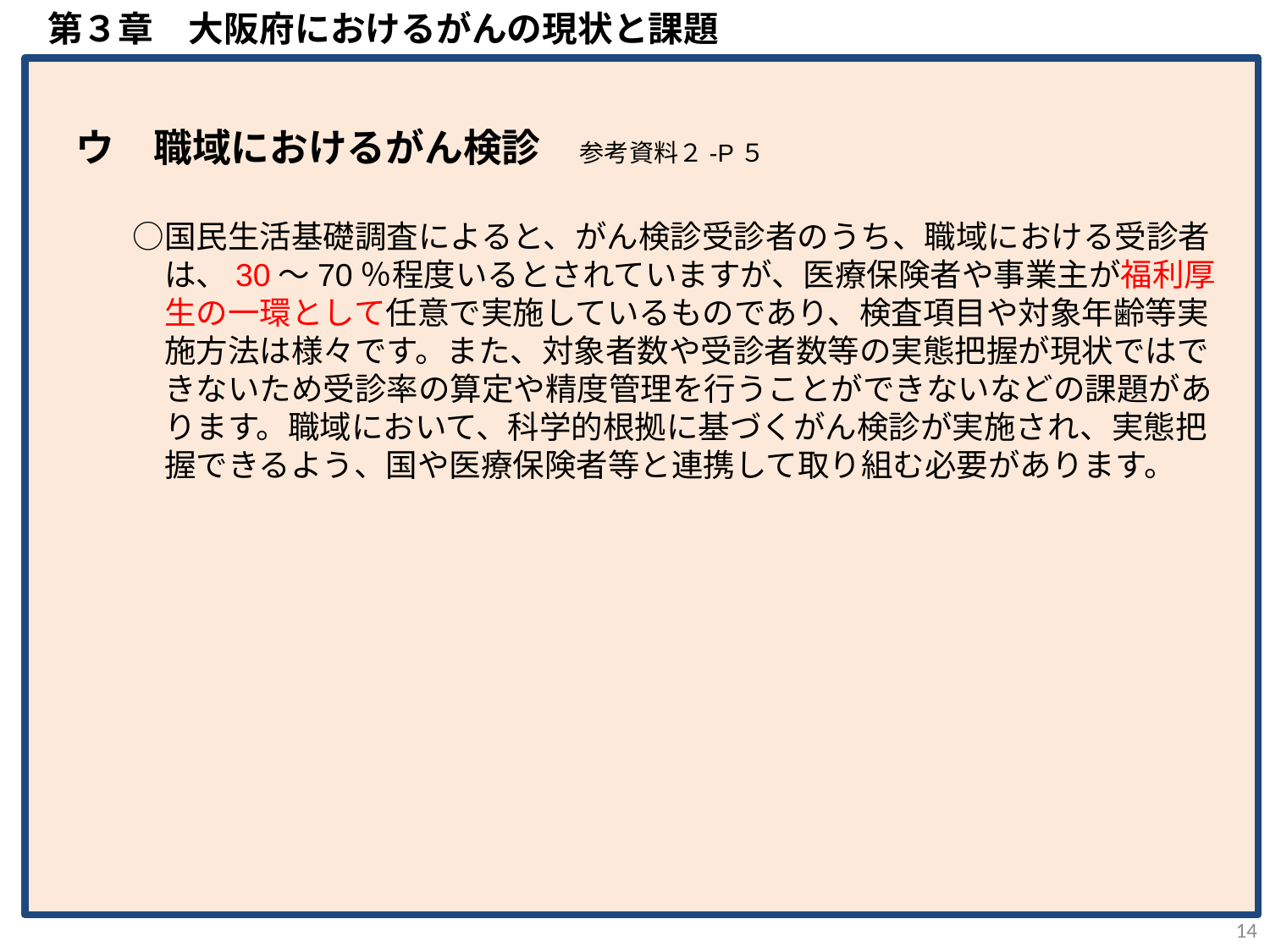

第３章　大阪府におけるがんの現状と課題

　ウ　職域におけるがん検診　参考資料２-P５

　　　○国民生活基礎調査によると、がん検診受診者のうち、職域における受診者
　　　　は、30～70％程度いるとされていますが、医療保険者や事業主が福利厚
　　　　生の一環として任意で実施しているものであり、検査項目や対象年齢等実
　　　　施方法は様々です。また、対象者数や受診者数等の実態把握が現状ではで
　　　　きないため受診率の算定や精度管理を行うことができないなどの課題があ
　　　　ります。職域において、科学的根拠に基づくがん検診が実施され、実態把
　　　　握できるよう、国や医療保険者等と連携して取り組む必要があります。

14